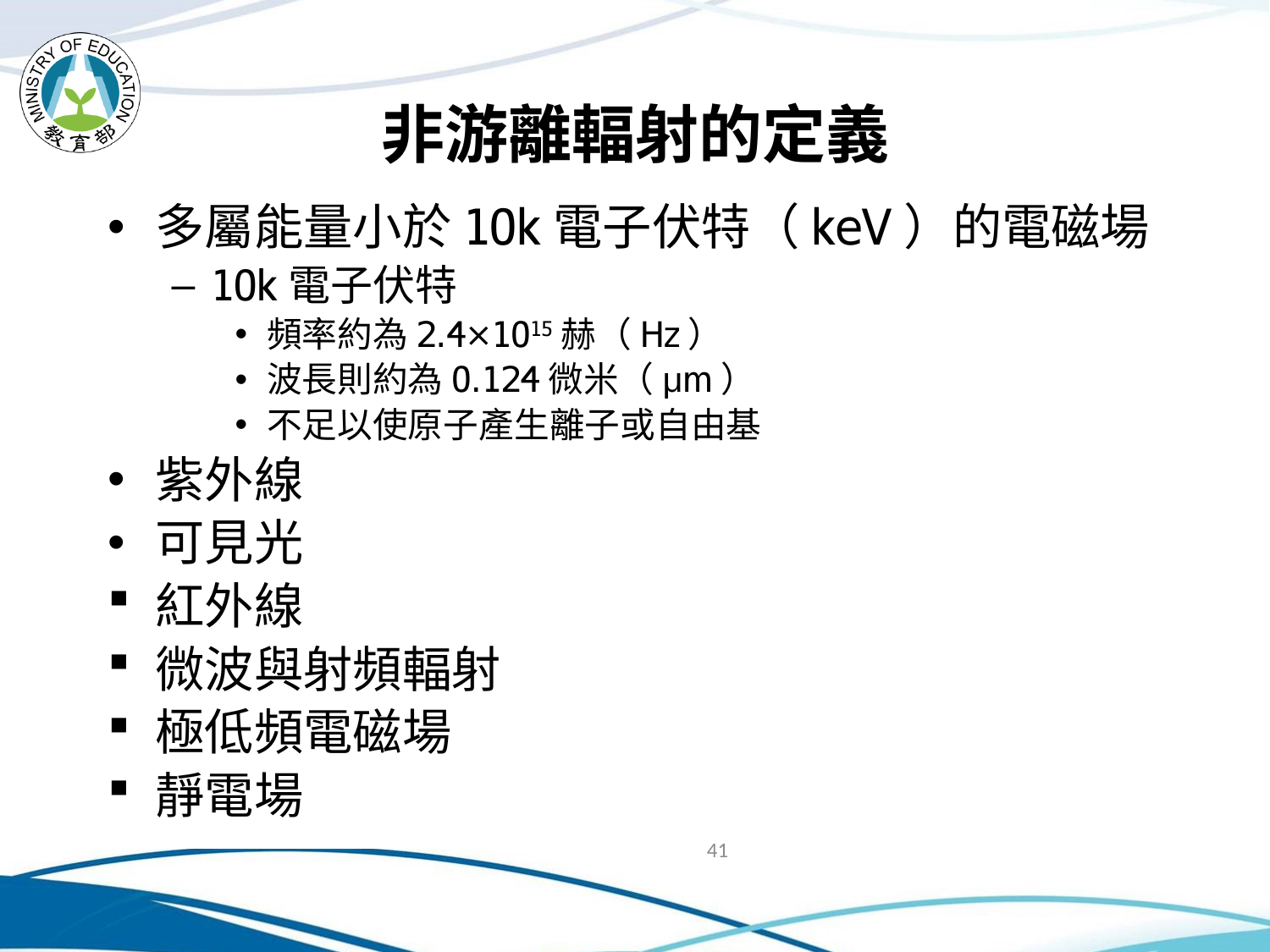

# 非游離輻射的定義
多屬能量小於10k電子伏特（keV）的電磁場
10k電子伏特
頻率約為2.4×1015赫（Hz）
波長則約為0.124微米（μm）
不足以使原子產生離子或自由基
紫外線
可見光
紅外線
微波與射頻輻射
極低頻電磁場
靜電場
41